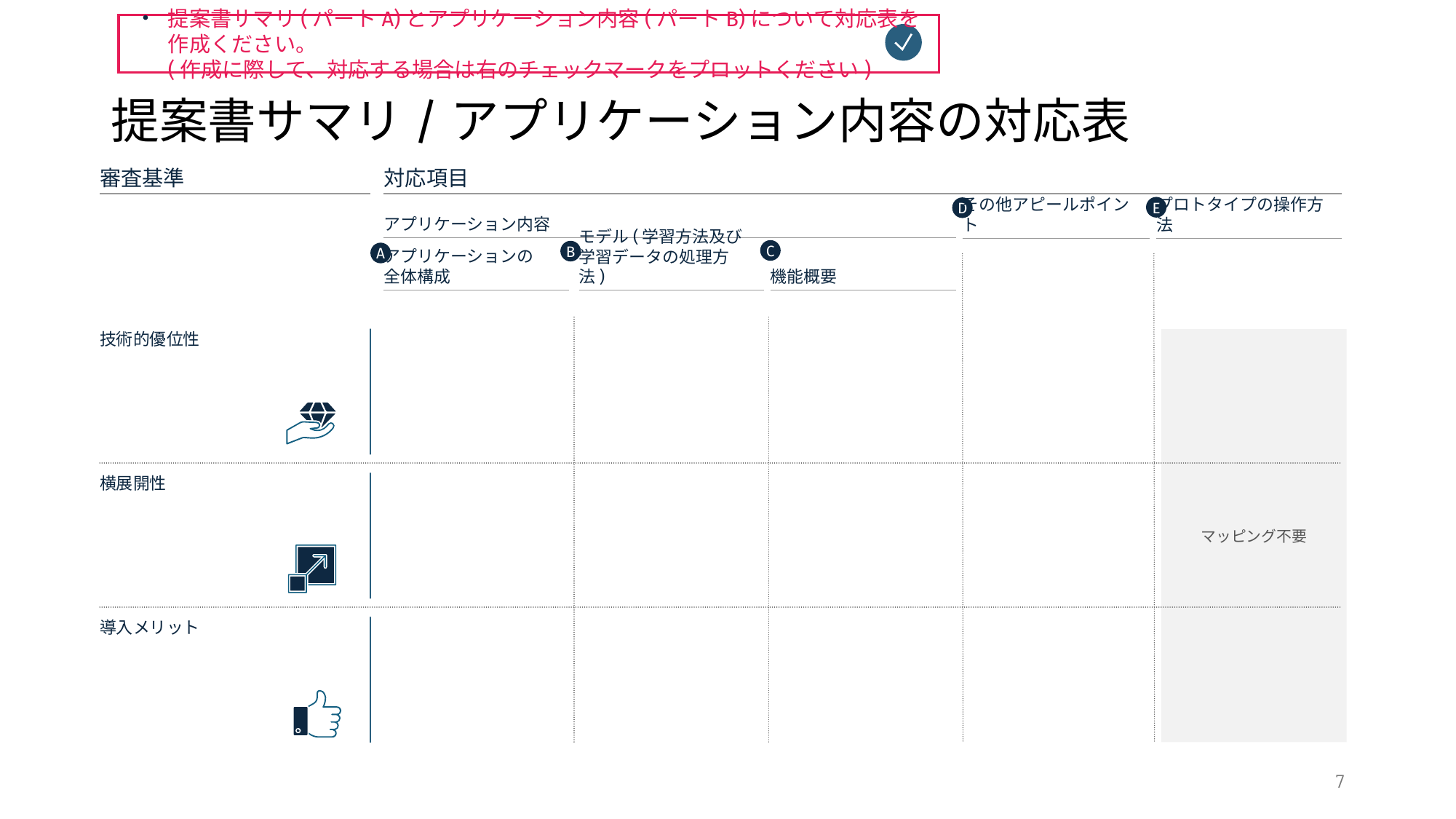

提案書サマリ(パートA)とアプリケーション内容(パートB)について対応表を作成ください。
(作成に際して、対応する場合は右のチェックマークをプロットください)

# 提案書サマリ/アプリケーション内容の対応表
審査基準
対応項目
E
D
アプリケーション内容
その他アピールポイント
プロトタイプの操作方法
C
B
A
モデル(学習方法及び
学習データの処理方法)
アプリケーションの
全体構成
機能概要
技術的優位性
マッピング不要

横展開性

導入メリット